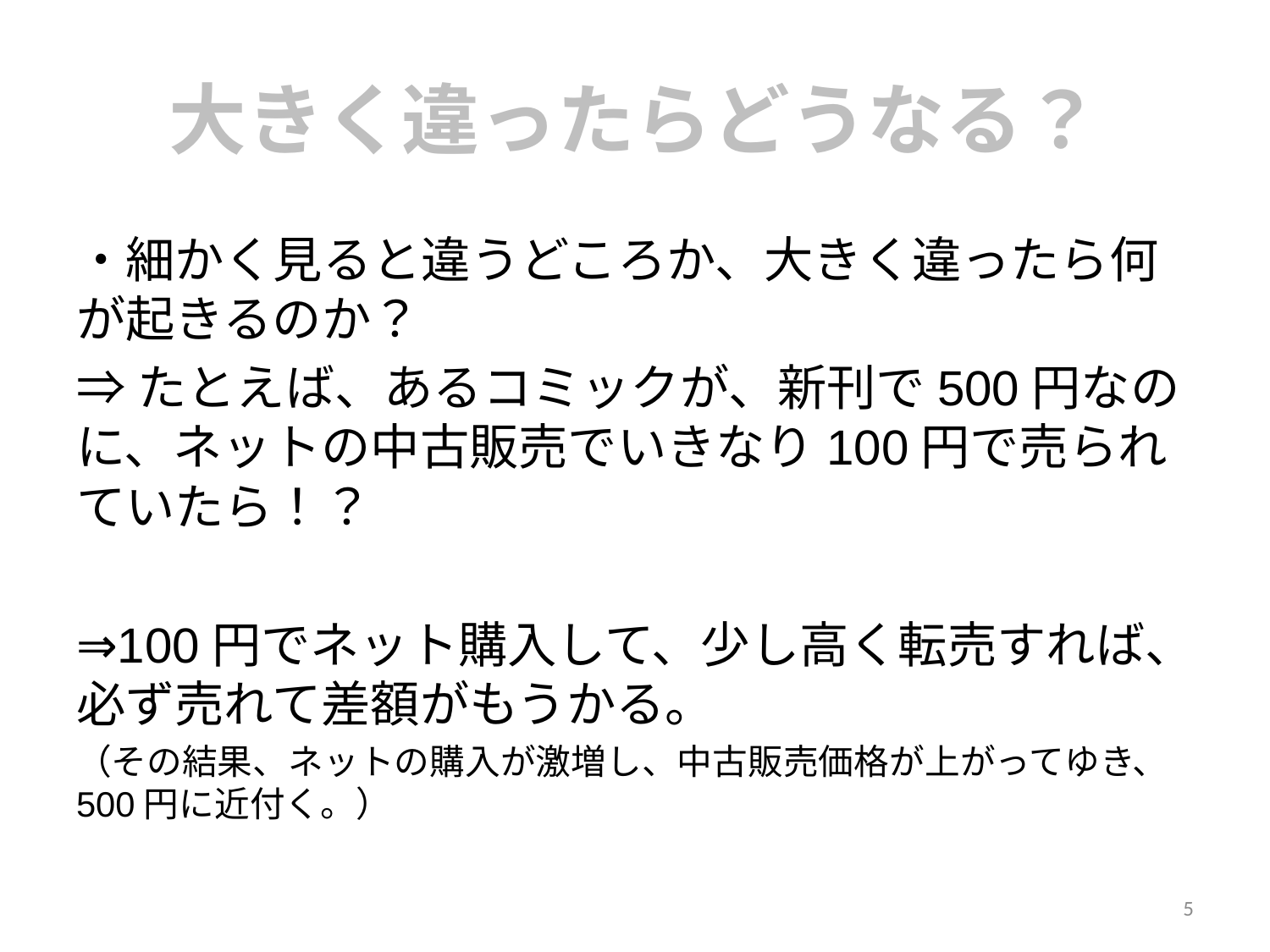

# 大きく違ったらどうなる？
・細かく見ると違うどころか、大きく違ったら何が起きるのか？
⇒たとえば、あるコミックが、新刊で500円なのに、ネットの中古販売でいきなり100円で売られていたら！？

⇒100円でネット購入して、少し高く転売すれば、必ず売れて差額がもうかる。
（その結果、ネットの購入が激増し、中古販売価格が上がってゆき、500円に近付く。）
5